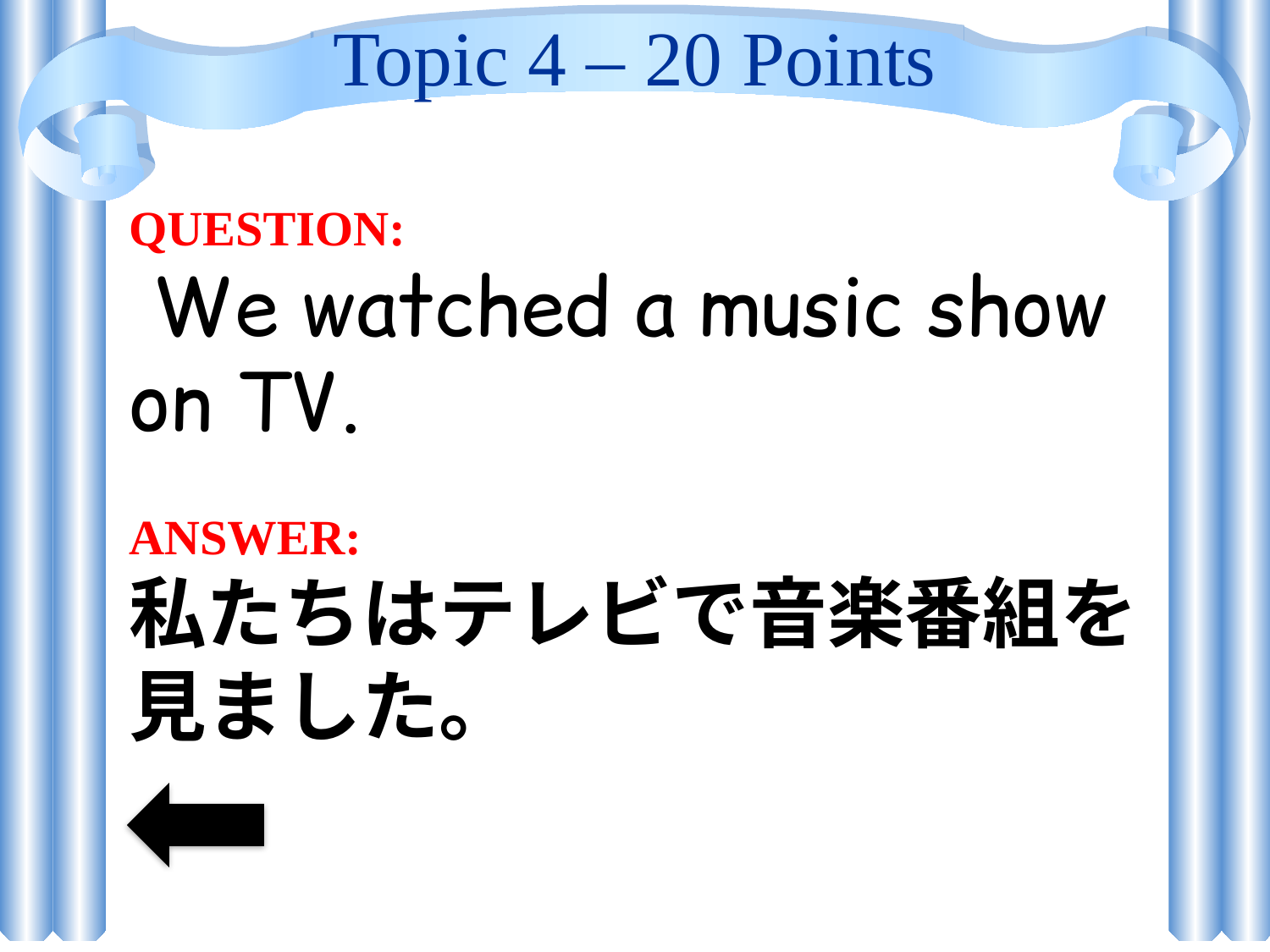

# Topic 4 – 20 Points
QUESTION:
 We watched a music show on TV.

ANSWER:
私たちはテレビで音楽番組を見ました。